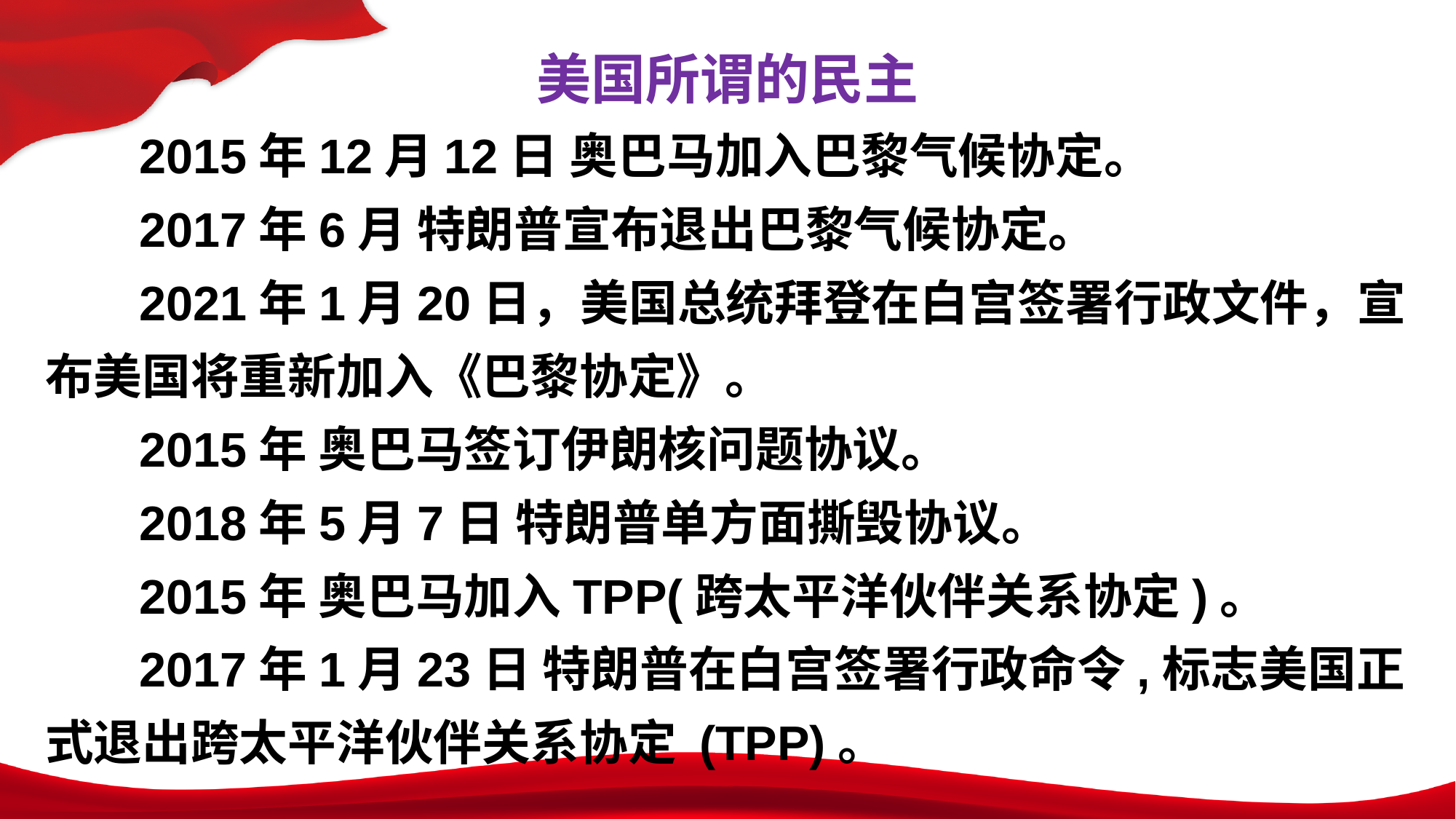

美国所谓的民主
       2015年12月12日 奥巴马加入巴黎气候协定。
       2017年6月 特朗普宣布退出巴黎气候协定。
       2021年1月20日，美国总统拜登在白宫签署行政文件，宣布美国将重新加入《巴黎协定》。
       2015年 奥巴马签订伊朗核问题协议。
       2018年5月7日 特朗普单方面撕毁协议。
       2015年 奥巴马加入TPP(跨太平洋伙伴关系协定)。
       2017年1月23日 特朗普在白宫签署行政命令,标志美国正式退出跨太平洋伙伴关系协定 (TPP)。